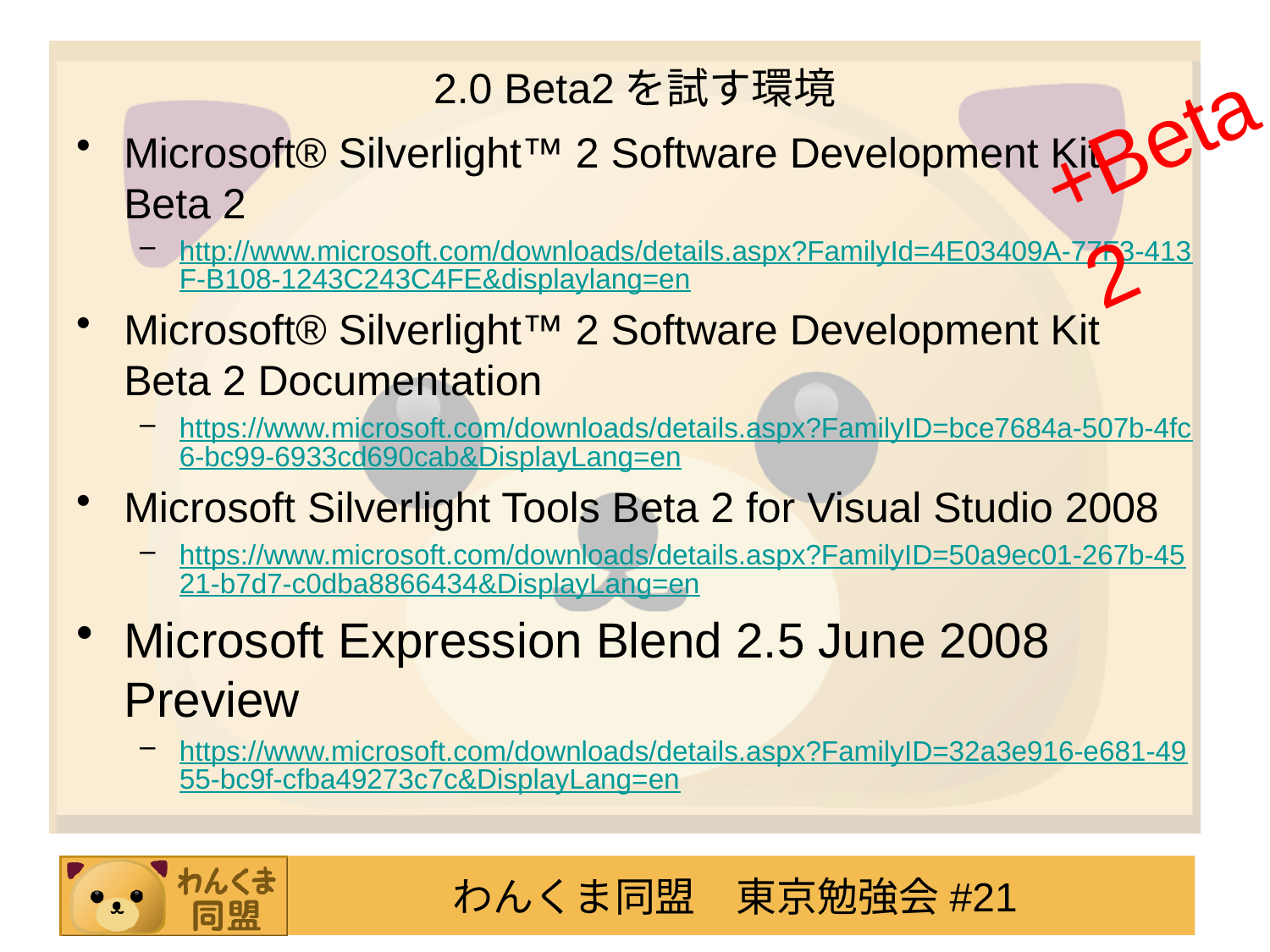

# 2.0 Beta2を試す環境
+Beta2
Microsoft® Silverlight™ 2 Software Development Kit Beta 2
http://www.microsoft.com/downloads/details.aspx?FamilyId=4E03409A-77F3-413F-B108-1243C243C4FE&displaylang=en
Microsoft® Silverlight™ 2 Software Development Kit Beta 2 Documentation
https://www.microsoft.com/downloads/details.aspx?FamilyID=bce7684a-507b-4fc6-bc99-6933cd690cab&DisplayLang=en
Microsoft Silverlight Tools Beta 2 for Visual Studio 2008
https://www.microsoft.com/downloads/details.aspx?FamilyID=50a9ec01-267b-4521-b7d7-c0dba8866434&DisplayLang=en
Microsoft Expression Blend 2.5 June 2008 Preview
https://www.microsoft.com/downloads/details.aspx?FamilyID=32a3e916-e681-4955-bc9f-cfba49273c7c&DisplayLang=en